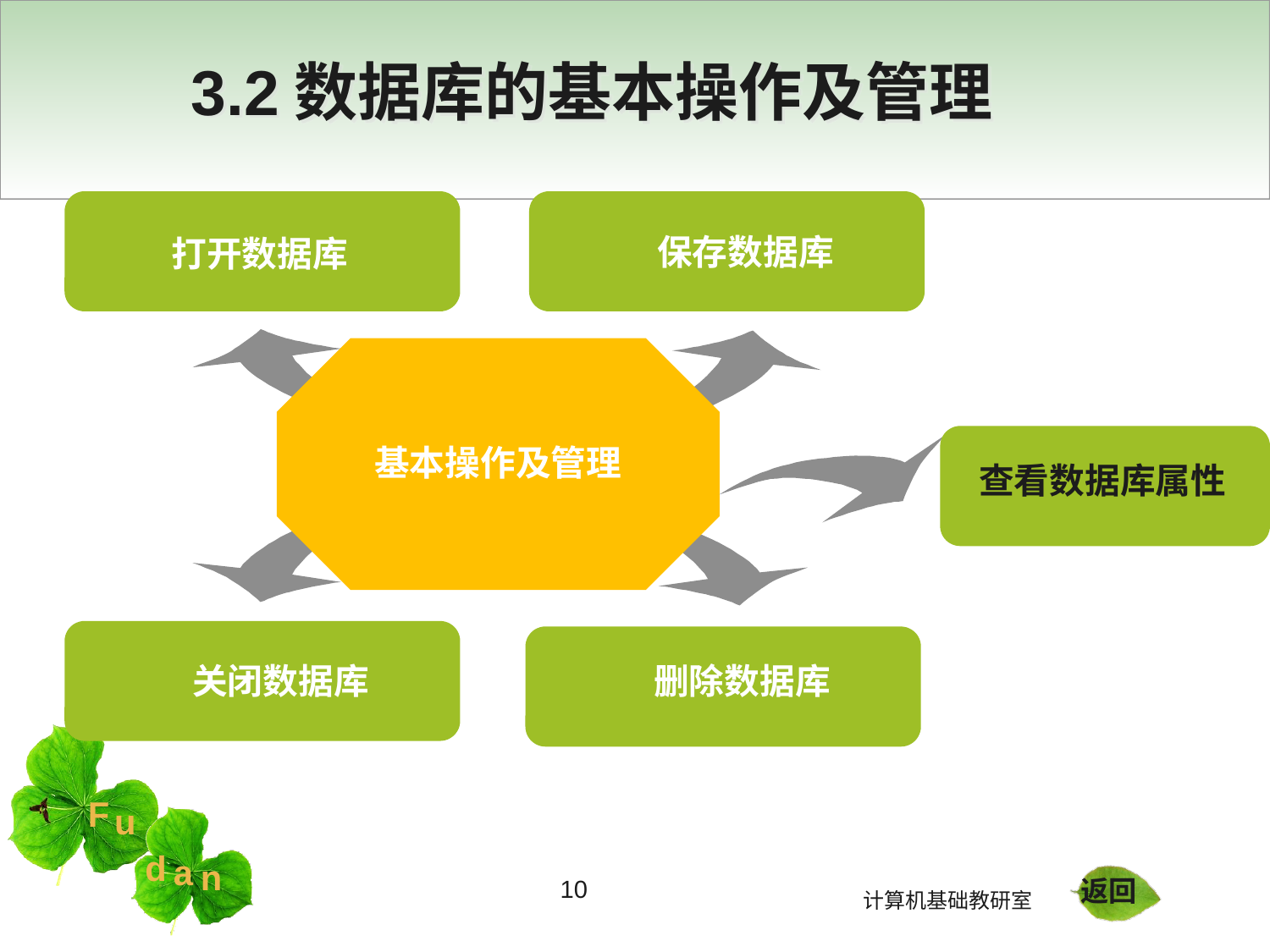

# 3.2数据库的基本操作及管理

保存数据库
打开数据库

基本操作及管理

查看数据库属性

关闭数据库
删除数据库
10
返回